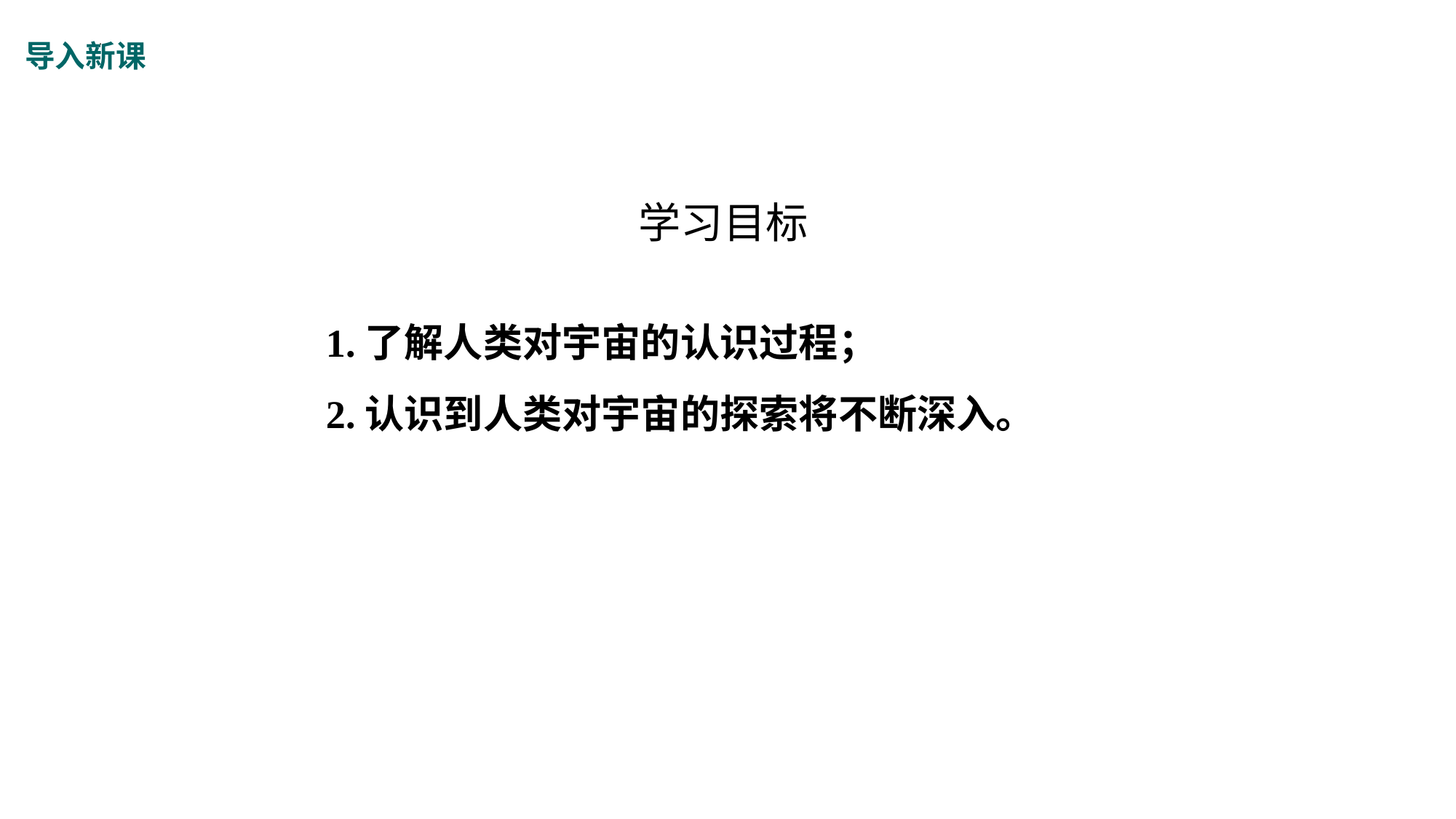

导入新课
学习目标
1.了解人类对宇宙的认识过程；
2.认识到人类对宇宙的探索将不断深入。